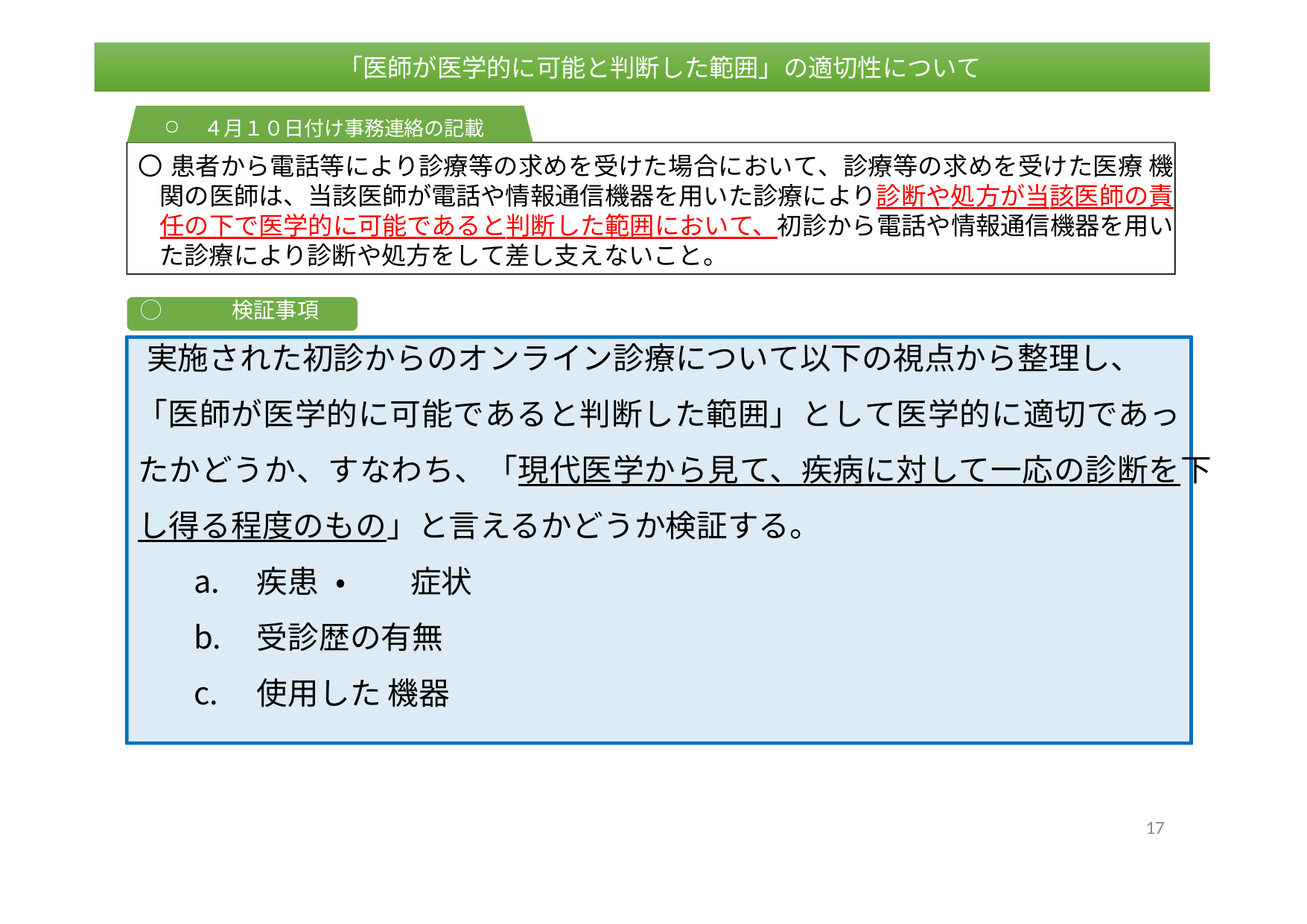

「医師が医学的に可能と判断した範囲」の適切性について

４月１０日付け事務連絡の記載
〇 患者から電話等により診療等の求めを受けた場合において、診療等の求めを受けた医療 機関の医師は、当該医師が電話や情報通信機器を用いた診療により診断や処方が当該医師の責任の下で医学的に可能であると判断した範囲において、初診から電話や情報通信機器を用いた診療により診断や処方をして差し支えないこと。

◯	検証事項

実施された初診からのオンライン診療について以下の視点から整理し、
「医師が医学的に可能であると判断した範囲」として医学的に適切であっ たかどうか、すなわち、「現代医学から見て、疾病に対して一応の診断を下 し得る程度のもの」と言えるかどうか検証する。
疾患　・　　　　症状
受診歴の有無
使用した    機器
「医師が医学的に可能と判断した範囲」の適切性について

17